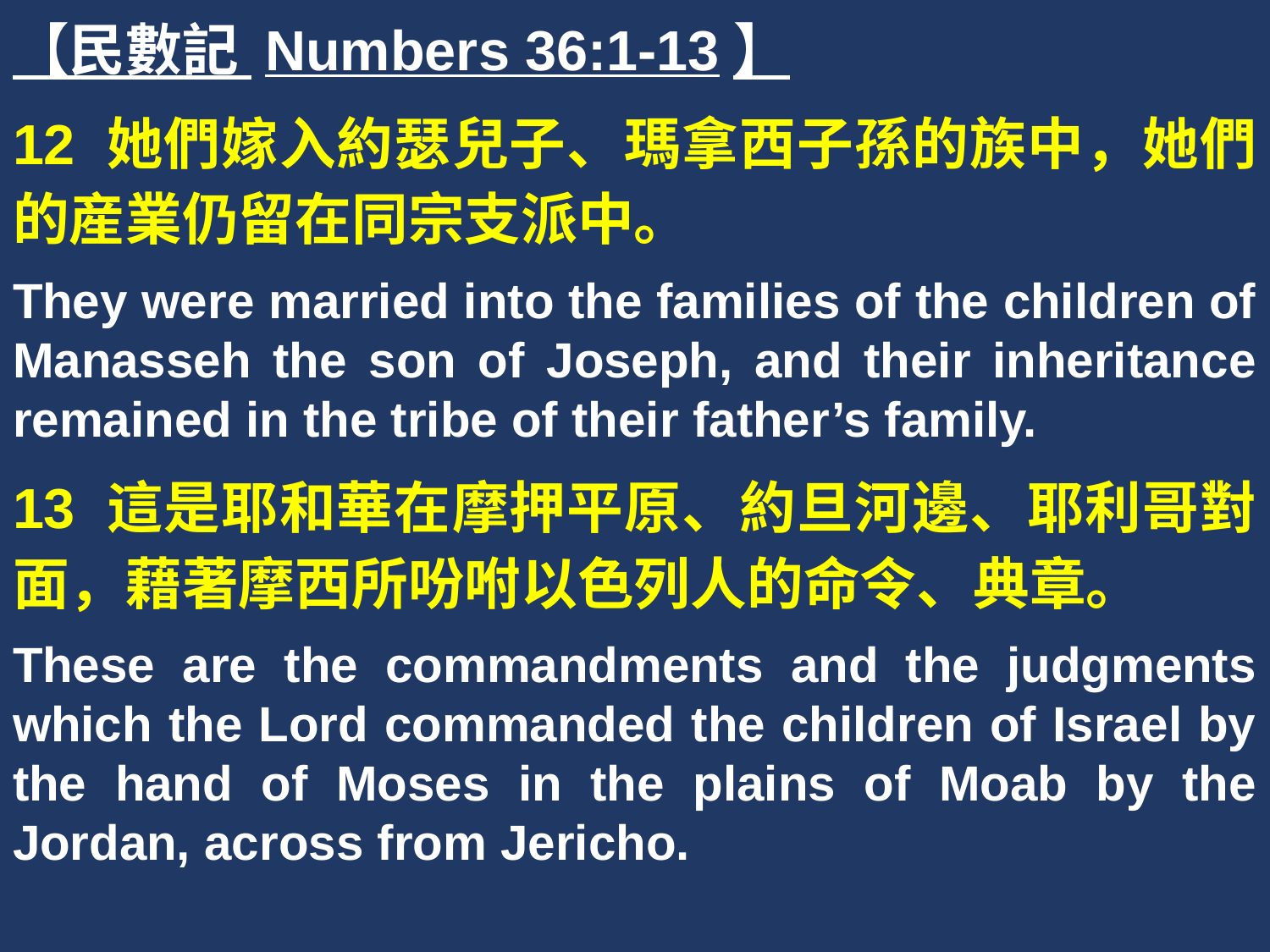

【民數記 Numbers 36:1-13】
12 她們嫁入約瑟兒子、瑪拿西子孫的族中，她們的産業仍留在同宗支派中。
They were married into the families of the children of Manasseh the son of Joseph, and their inheritance remained in the tribe of their father’s family.
13 這是耶和華在摩押平原、約旦河邊、耶利哥對面，藉著摩西所吩咐以色列人的命令、典章。
These are the commandments and the judgments which the Lord commanded the children of Israel by the hand of Moses in the plains of Moab by the Jordan, across from Jericho.